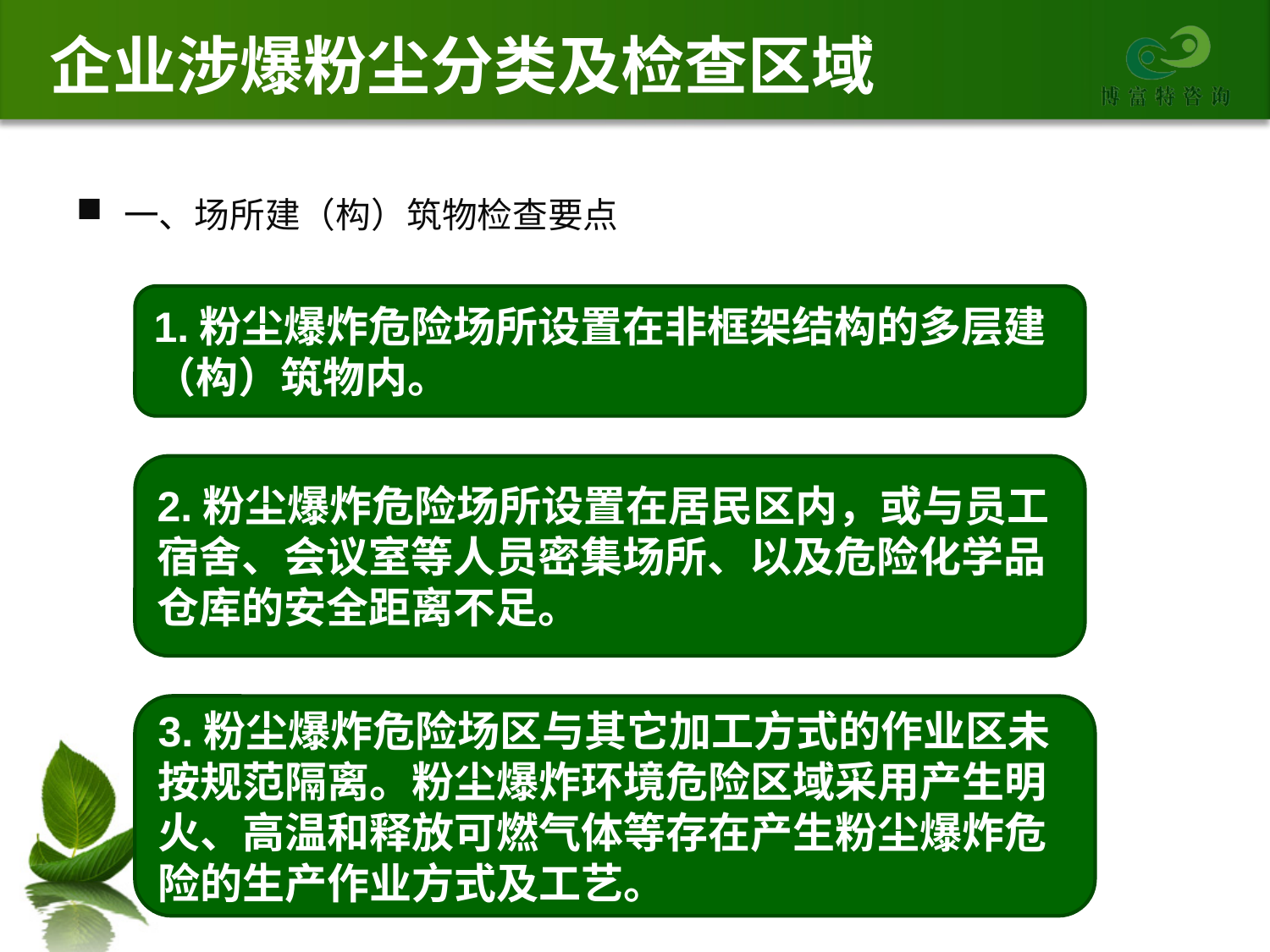

# 企业涉爆粉尘分类及检查区域
一、场所建（构）筑物检查要点
1.粉尘爆炸危险场所设置在非框架结构的多层建（构）筑物内。
2.粉尘爆炸危险场所设置在居民区内，或与员工宿舍、会议室等人员密集场所、以及危险化学品仓库的安全距离不足。
3.粉尘爆炸危险场区与其它加工方式的作业区未按规范隔离。粉尘爆炸环境危险区域采用产生明火、高温和释放可燃气体等存在产生粉尘爆炸危险的生产作业方式及工艺。